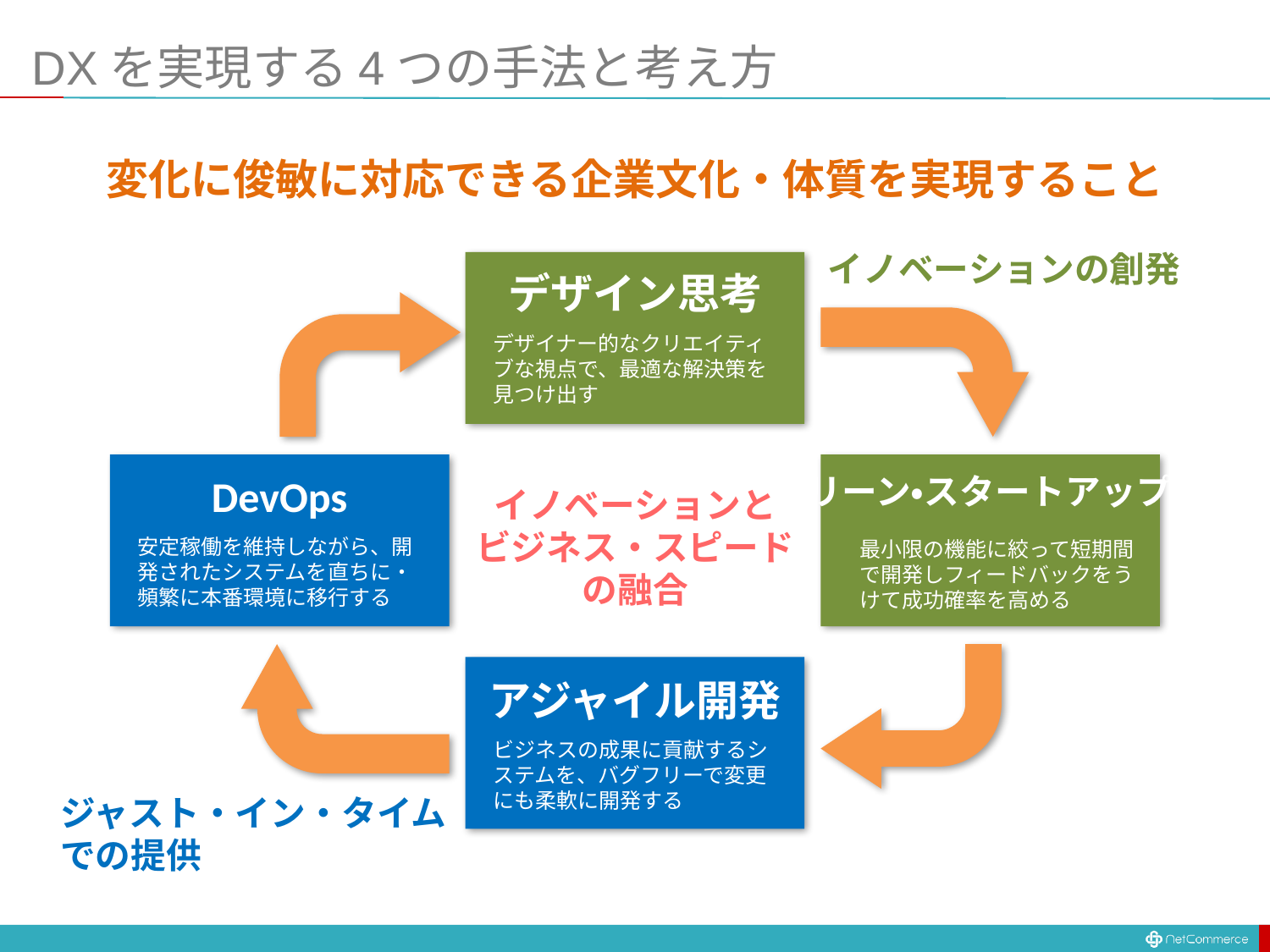

# DXを実現する4つの手法と考え方
変化に俊敏に対応できる企業文化・体質を実現すること
イノベーションの創発

デザイン思考

デザイナー的なクリエイティブな視点で、最適な解決策を見つけ出す

DevOps
リーン・スタートアップ
イノベーションと
ビジネス・スピード
の融合
安定稼働を維持しながら、開発されたシステムを直ちに・頻繁に本番環境に移行する
最小限の機能に絞って短期間で開発しフィードバックをうけて成功確率を高める

アジャイル開発
ビジネスの成果に貢献するシステムを、バグフリーで変更にも柔軟に開発する
ジャスト・イン・タイム
での提供